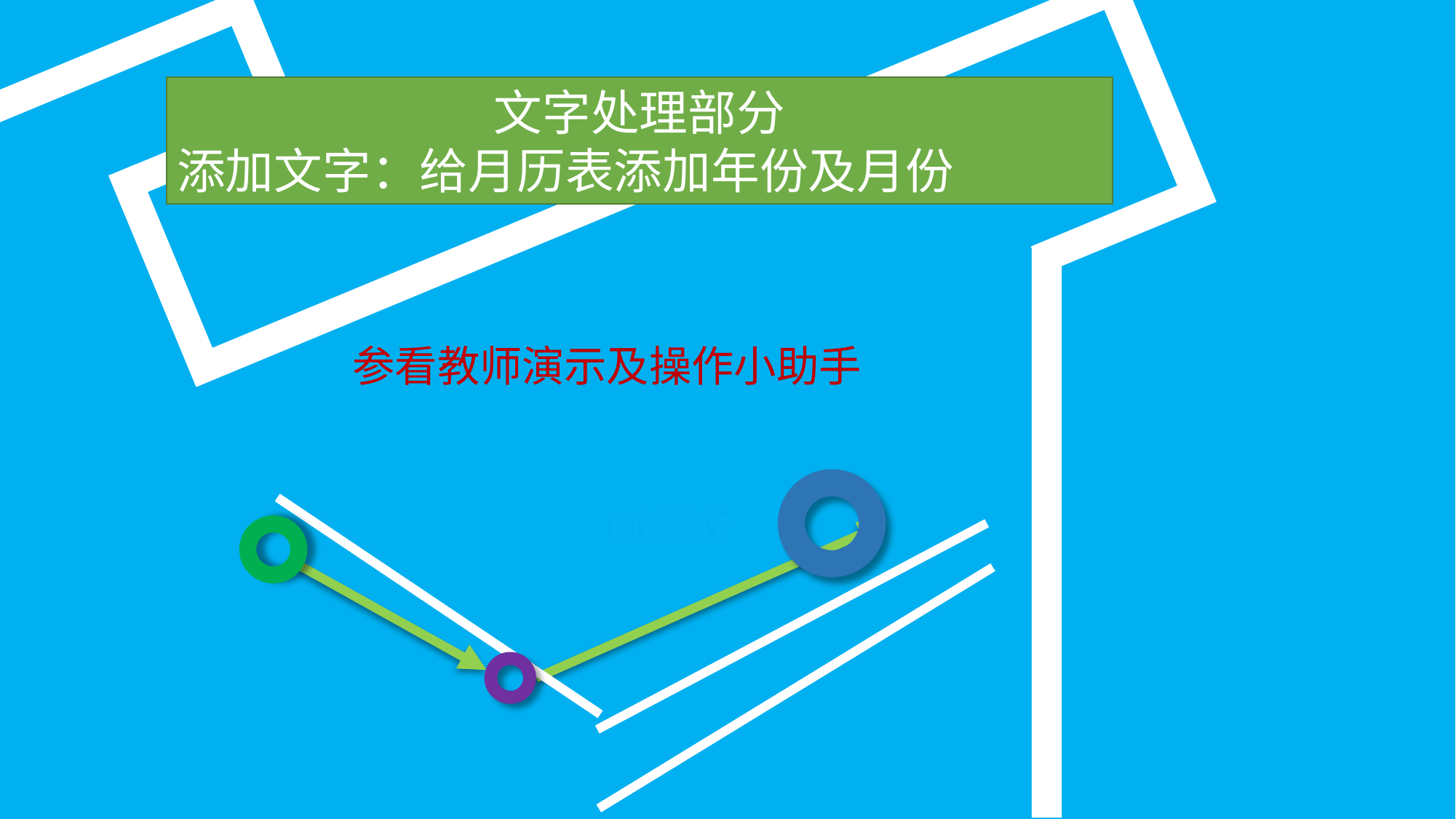

C
C
文字处理部分
添加文字：给月历表添加年份及月份
C
C
C
C
C
参看教师演示及操作小助手

调试软件

C